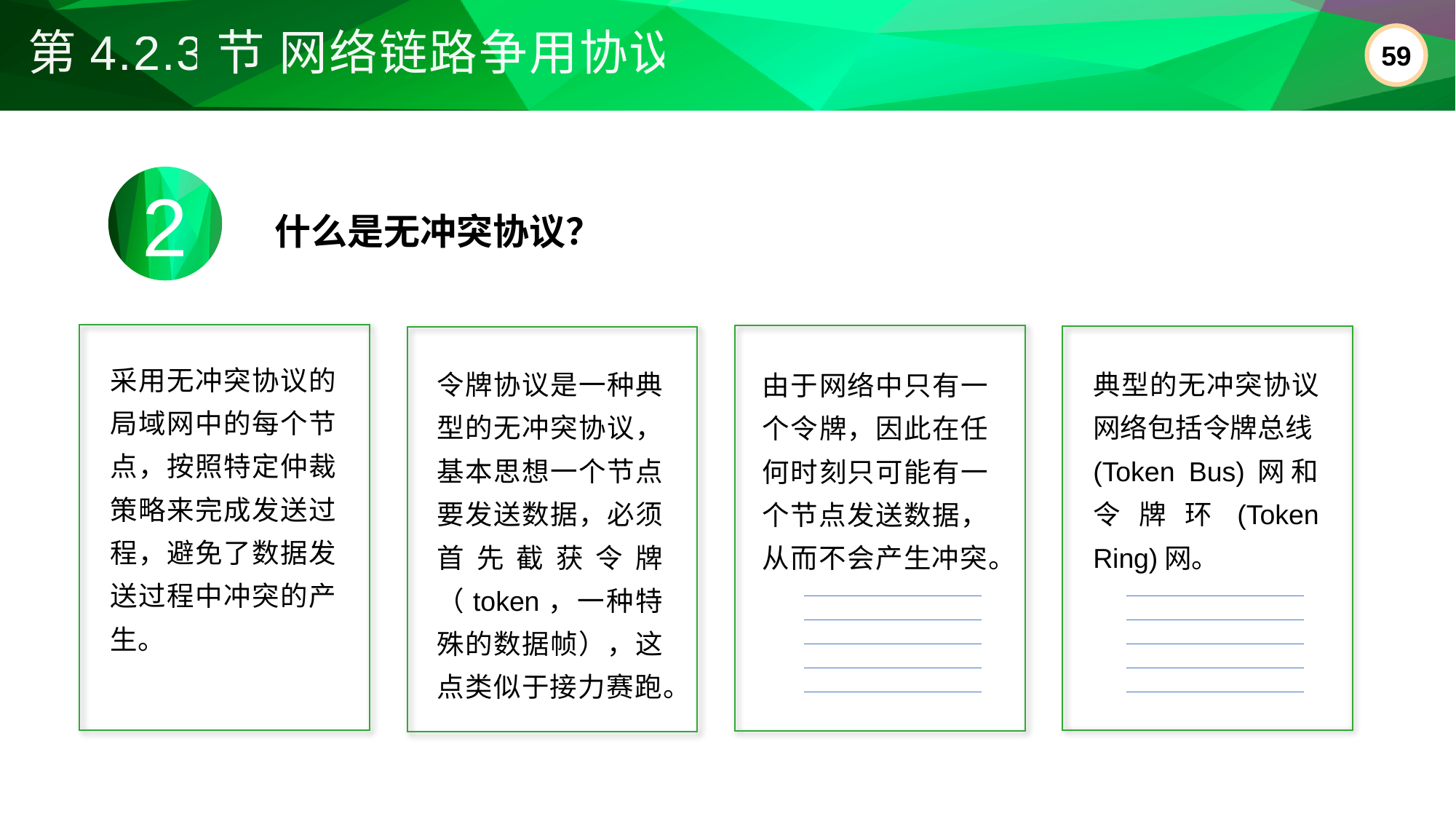

第4.2.3节 网络链路争用协议
2
什么是无冲突协议？

采用无冲突协议的局域网中的每个节点，按照特定仲裁策略来完成发送过程，避免了数据发送过程中冲突的产生。
令牌协议是一种典型的无冲突协议，基本思想一个节点要发送数据，必须首先截获令牌（token，一种特殊的数据帧），这点类似于接力赛跑。
典型的无冲突协议网络包括令牌总线(Token Bus)网和令牌环(Token Ring)网。
由于网络中只有一个令牌，因此在任何时刻只可能有一个节点发送数据，从而不会产生冲突。